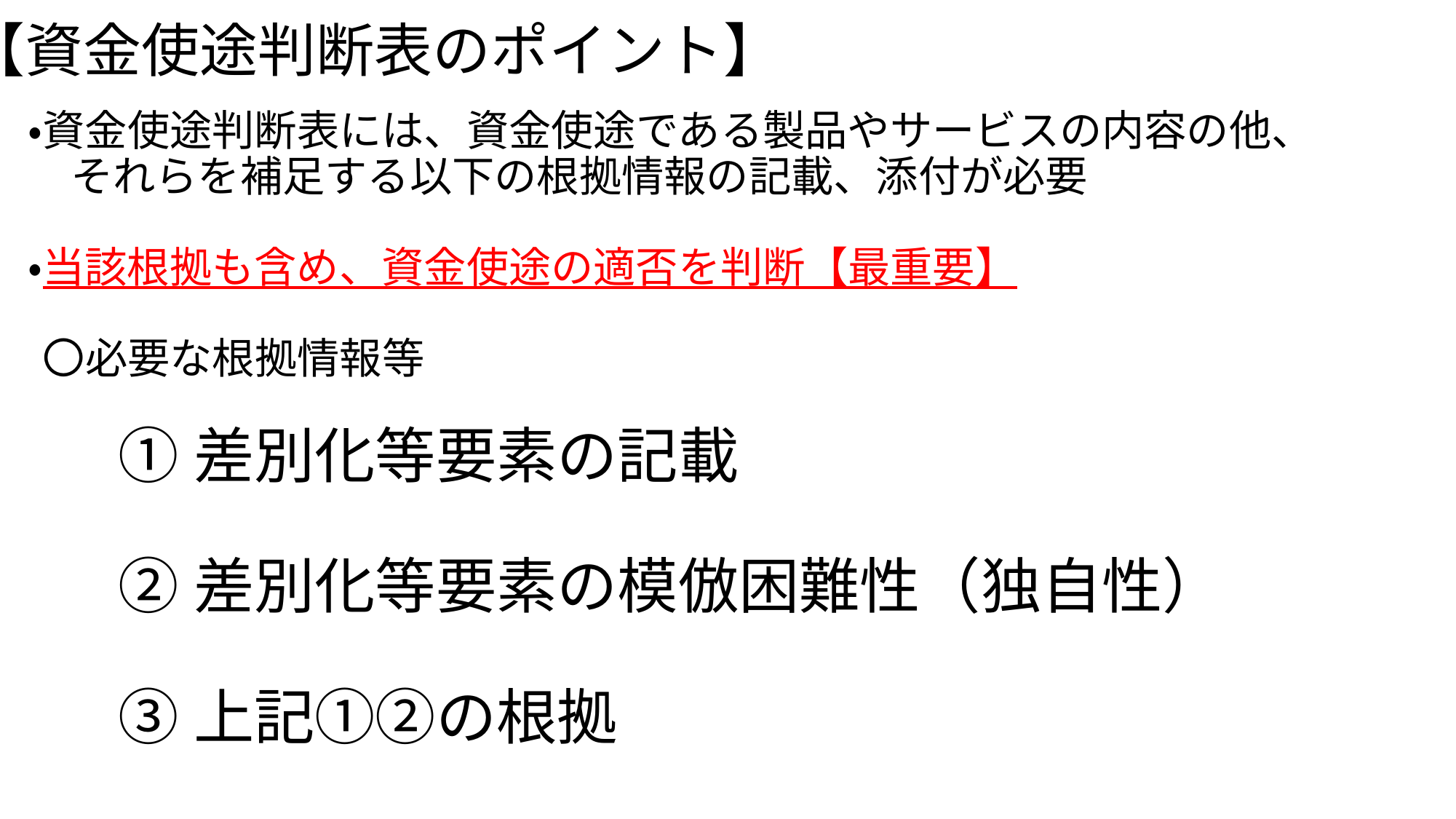

# 【資金使途判断表のポイント】
・資金使途判断表には、資金使途である製品やサービスの内容の他、
　それらを補足する以下の根拠情報の記載、添付が必要

・当該根拠も含め、資金使途の適否を判断【最重要】
〇必要な根拠情報等
①差別化等要素の記載

②差別化等要素の模倣困難性（独自性）

③上記①②の根拠